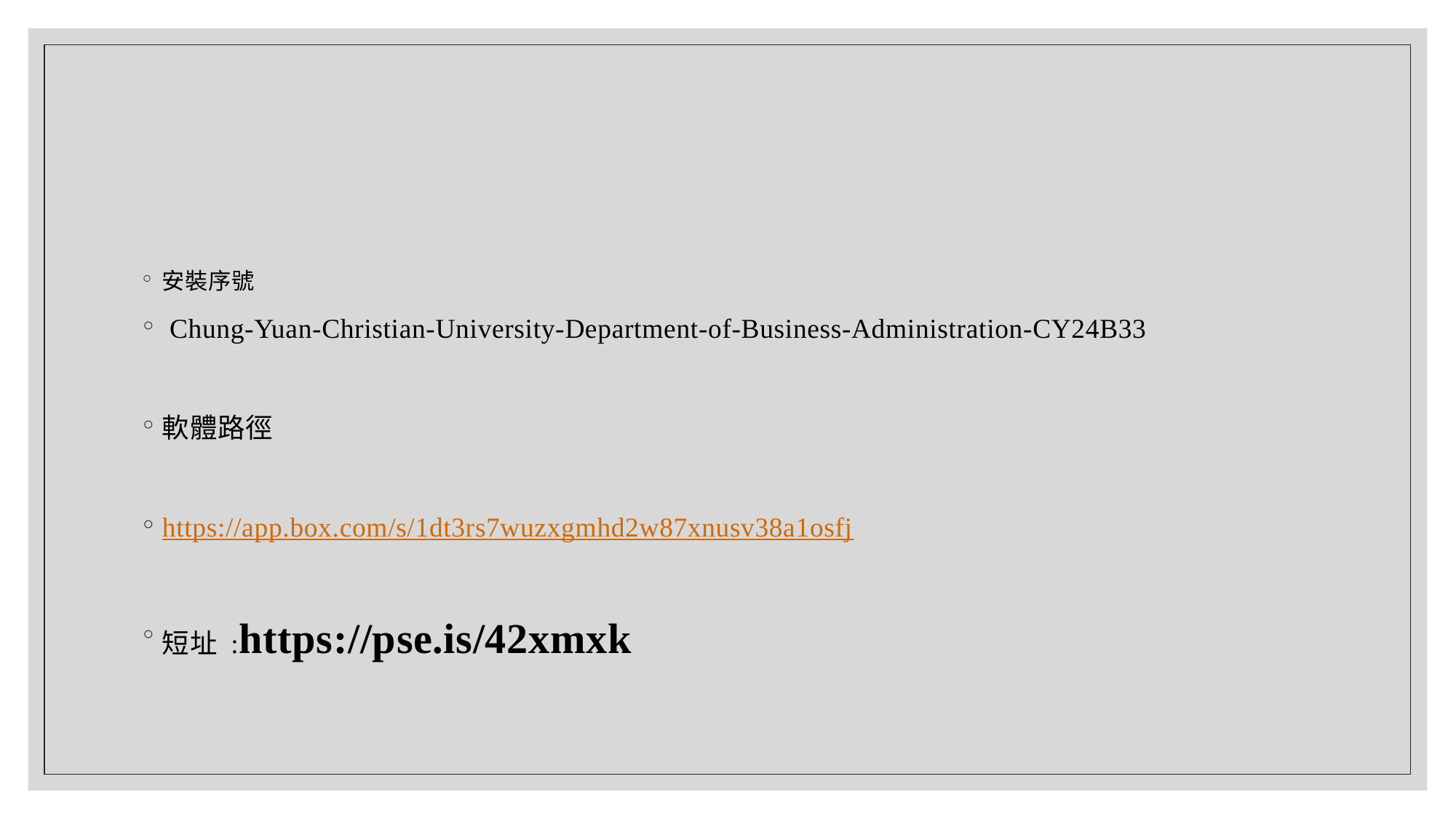

#
安裝序號
 Chung-Yuan-Christian-University-Department-of-Business-Administration-CY24B33

軟體路徑

https://app.box.com/s/1dt3rs7wuzxgmhd2w87xnusv38a1osfj

短址 :https://pse.is/42xmxk